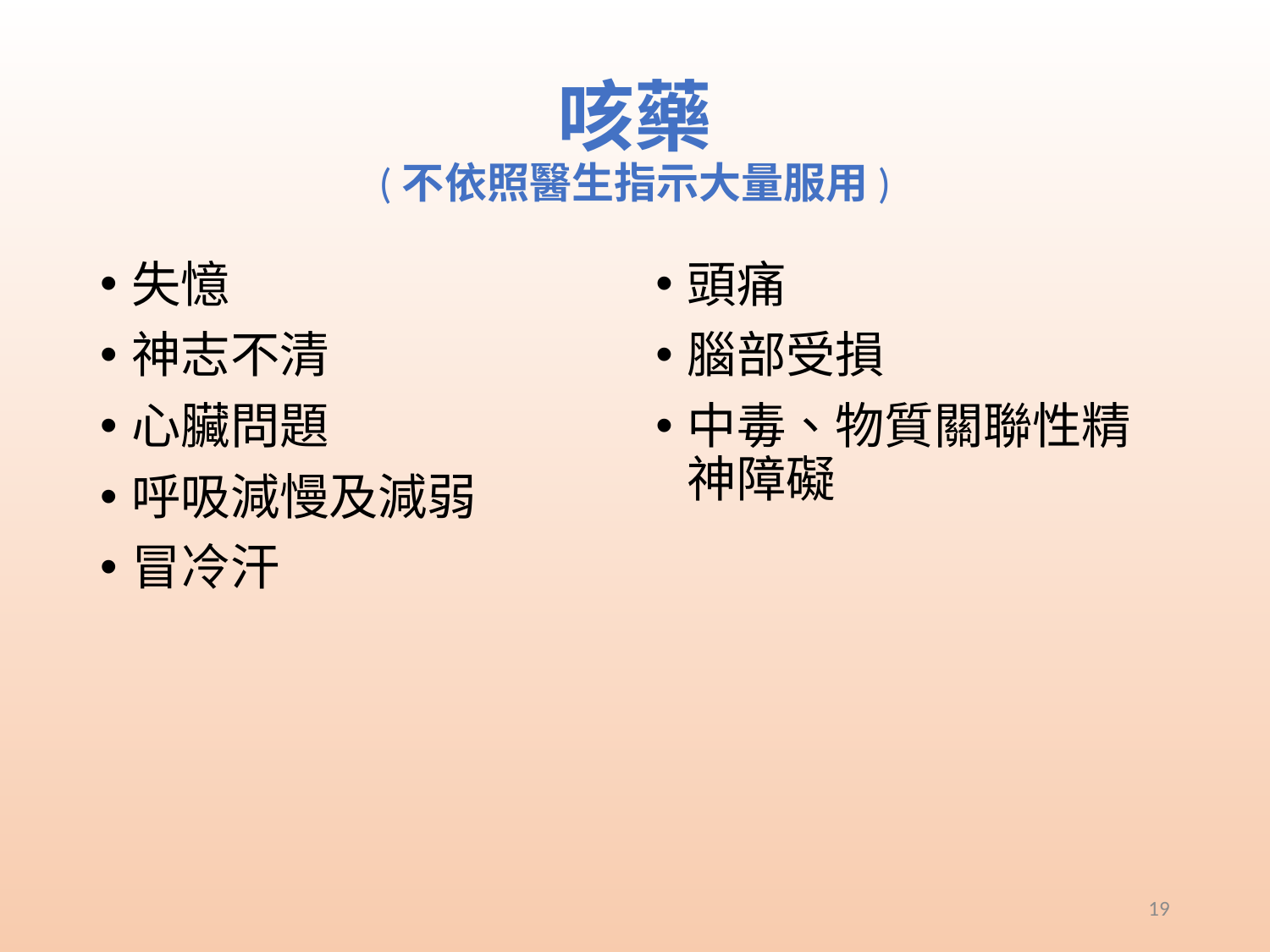

# 咳藥 (不依照醫生指示大量服用)
失憶
神志不清
心臟問題
呼吸減慢及減弱
冒冷汗

頭痛
腦部受損
中毒、物質關聯性精神障礙

19